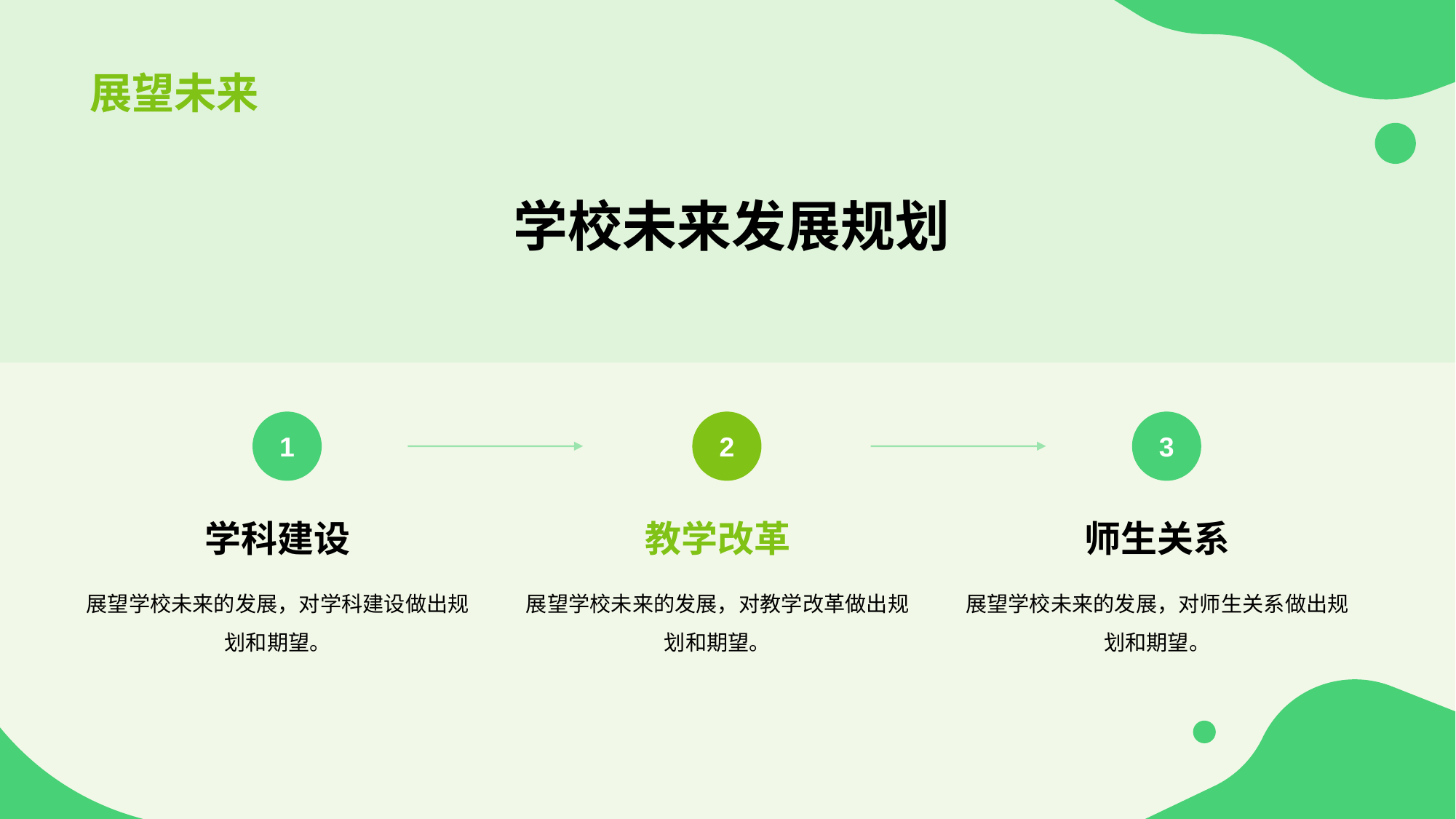

学校未来发展规划
1
学科建设
展望学校未来的发展，对学科建设做出规划和期望。
2
教学改革
展望学校未来的发展，对教学改革做出规划和期望。
3
师生关系
展望学校未来的发展，对师生关系做出规划和期望。
# 展望未来